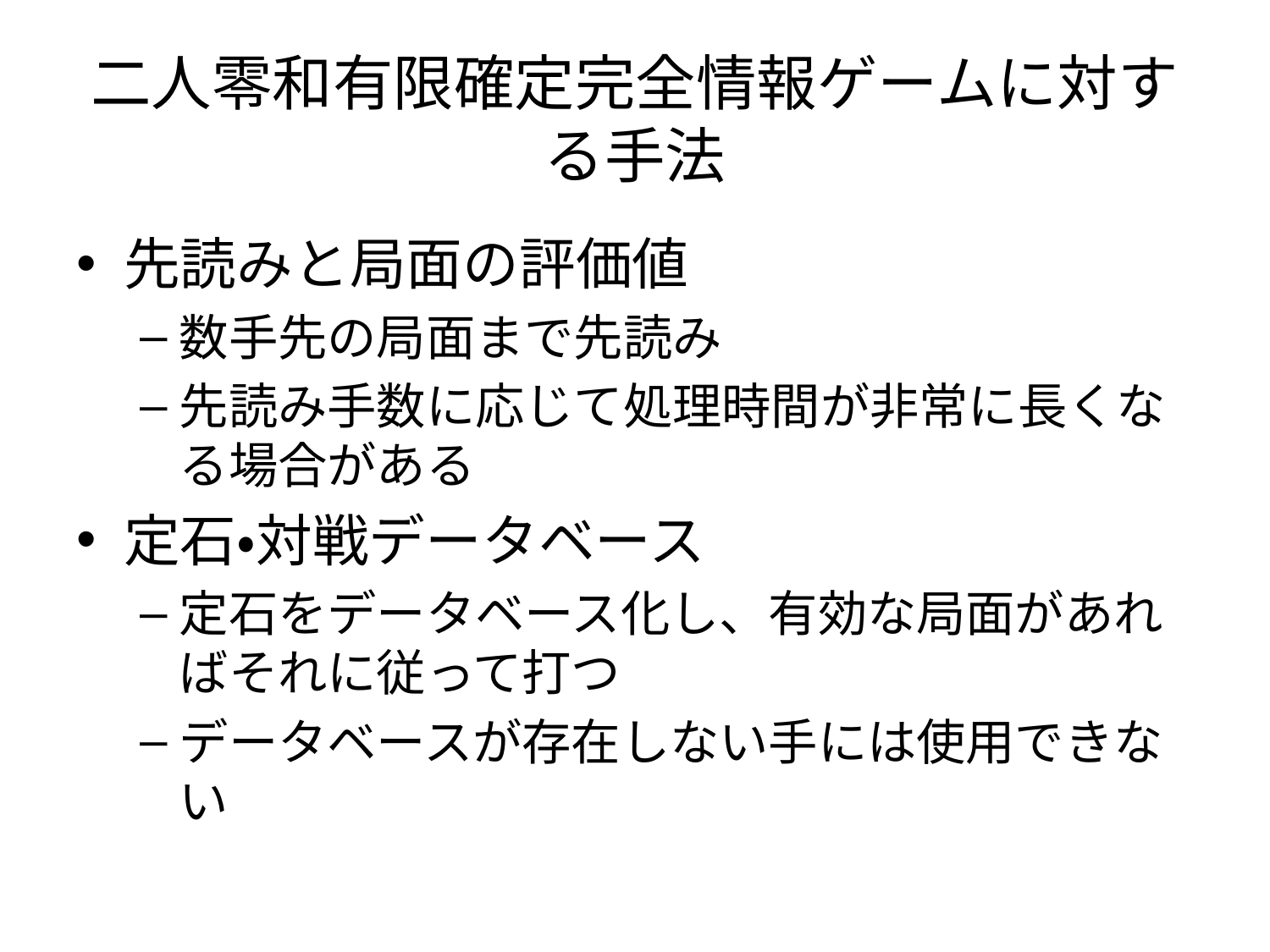

# 二人零和有限確定完全情報ゲームに対する手法
先読みと局面の評価値
数手先の局面まで先読み
先読み手数に応じて処理時間が非常に長くなる場合がある
定石・対戦データベース
定石をデータベース化し、有効な局面があればそれに従って打つ
データベースが存在しない手には使用できない